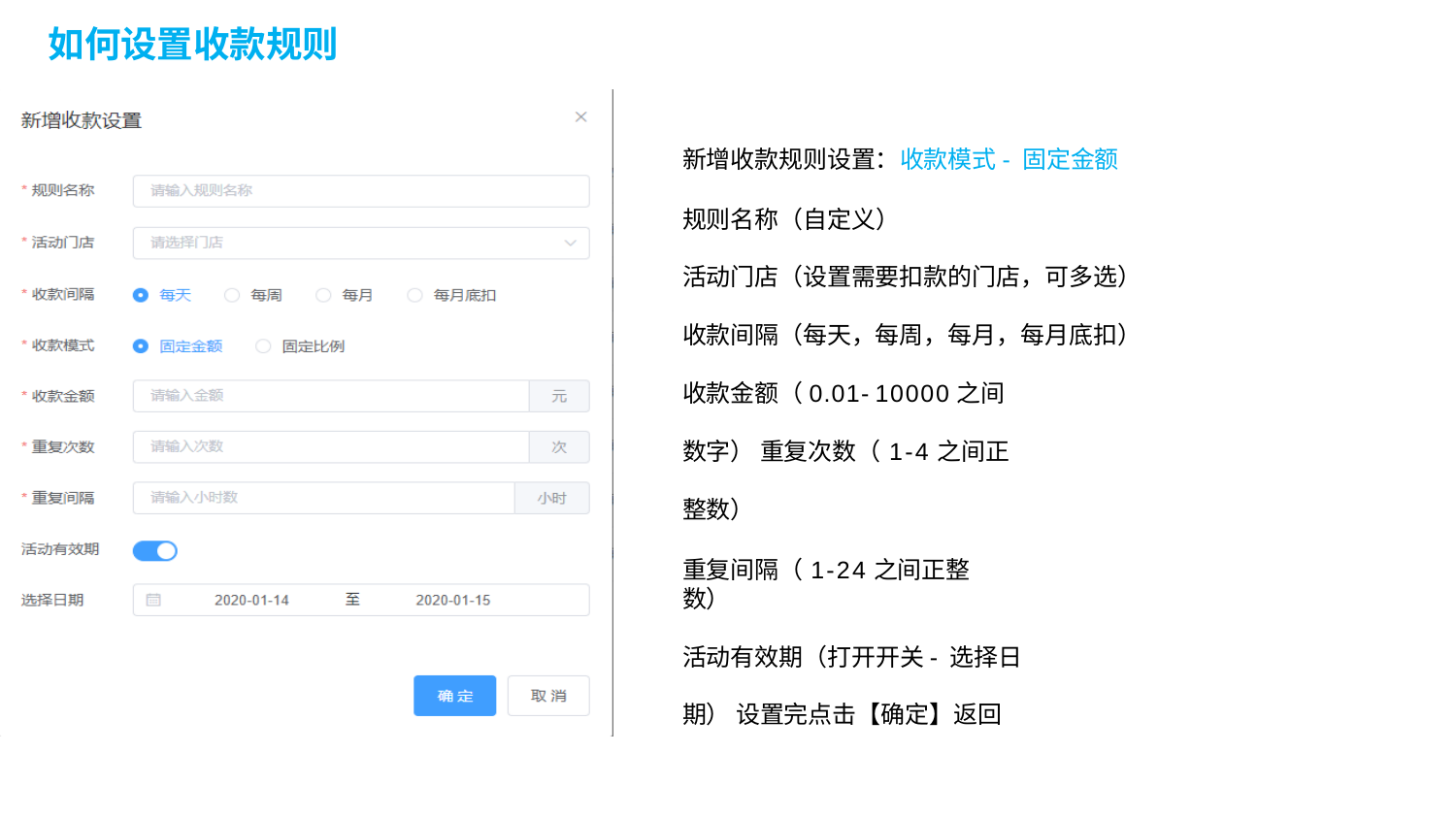

# 如何设置收款规则

新增收款规则设置：收款模式-固定金额

规则名称（自定义）
活动门店（设置需要扣款的门店，可多选） 收款间隔（每天，每周，每月，每月底扣）
收款金额（0.01-10000之间数字） 重复次数（1-4之间正整数）

重复间隔（1-24之间正整数）
活动有效期（打开开关-选择日期） 设置完点击【确定】返回